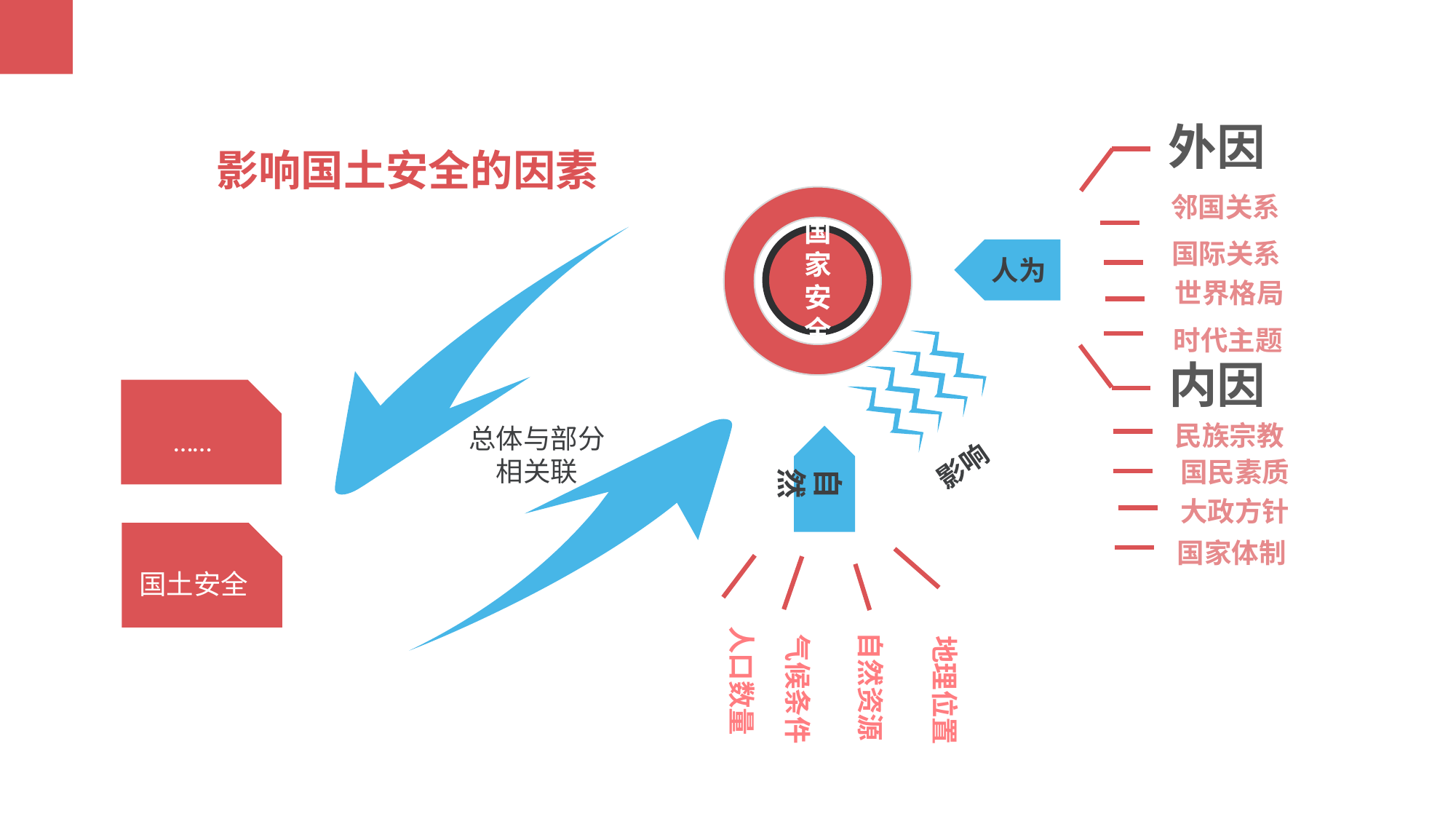

外因
内因
影响国土安全的因素

国家
安全
邻国关系
国际关系

人为
世界格局

时代主题

……
民族宗教
总体与部分
相关联
影响

国民素质
自然

大政方针
国土安全
国家体制
人口数量
自然资源
气候条件
地理位置